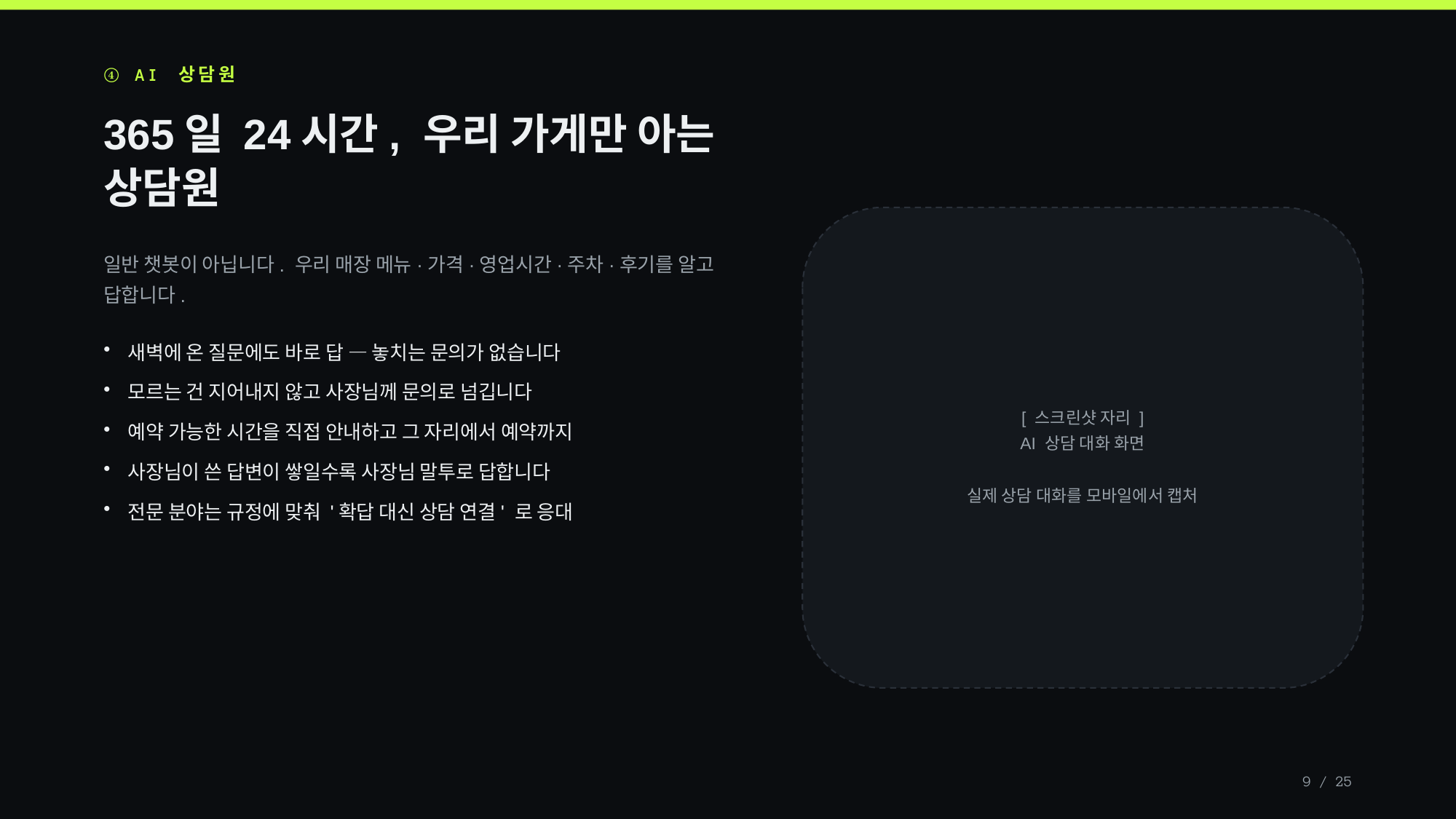

④ AI 상담원
365일 24시간, 우리 가게만 아는 상담원

일반 챗봇이 아닙니다. 우리 매장 메뉴·가격·영업시간·주차·후기를 알고 답합니다.
새벽에 온 질문에도 바로 답 — 놓치는 문의가 없습니다
모르는 건 지어내지 않고 사장님께 문의로 넘깁니다
예약 가능한 시간을 직접 안내하고 그 자리에서 예약까지
사장님이 쓴 답변이 쌓일수록 사장님 말투로 답합니다
전문 분야는 규정에 맞춰 '확답 대신 상담 연결' 로 응대
[ 스크린샷 자리 ]
AI 상담 대화 화면

실제 상담 대화를 모바일에서 캡처
9 / 25